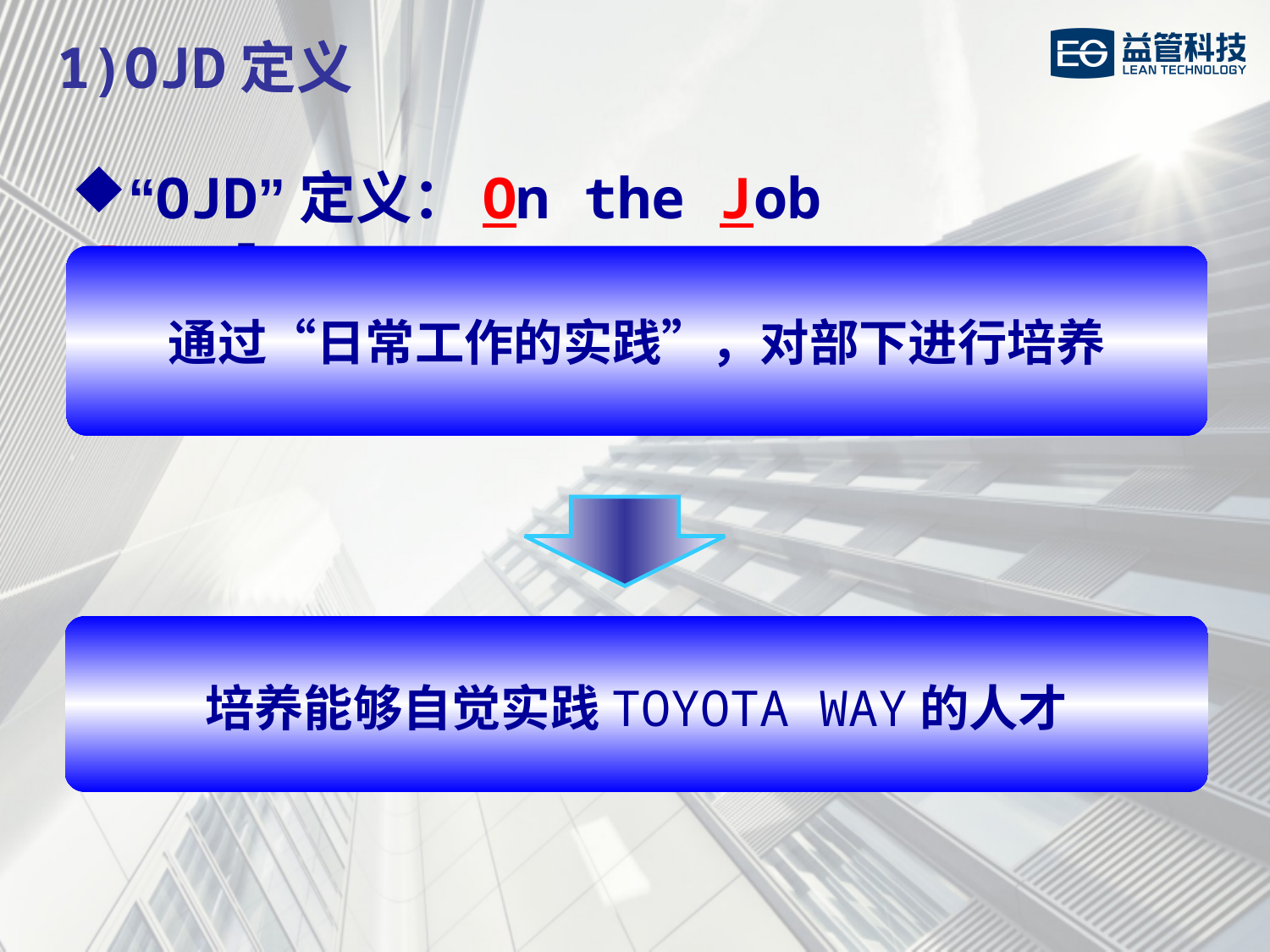

1)OJD定义
“OJD”定义：On the Job Development

通过“日常工作的实践”，对部下进行培养

培养能够自觉实践TOYOTA WAY的人才